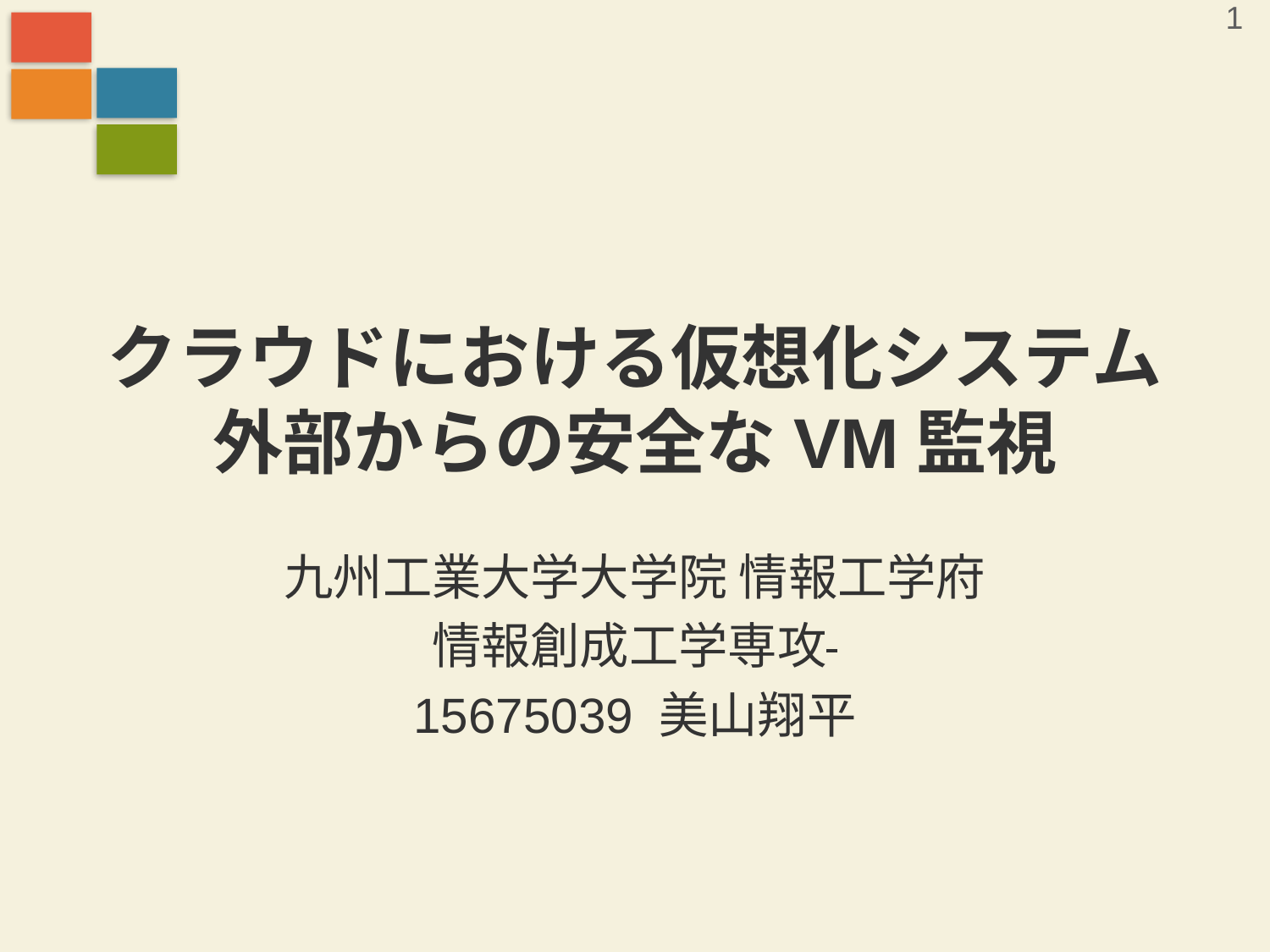

1
# クラウドにおける仮想化システム 外部からの安全なVM監視
九州工業大学大学院 情報工学府
情報創成工学専攻
15675039 美山翔平